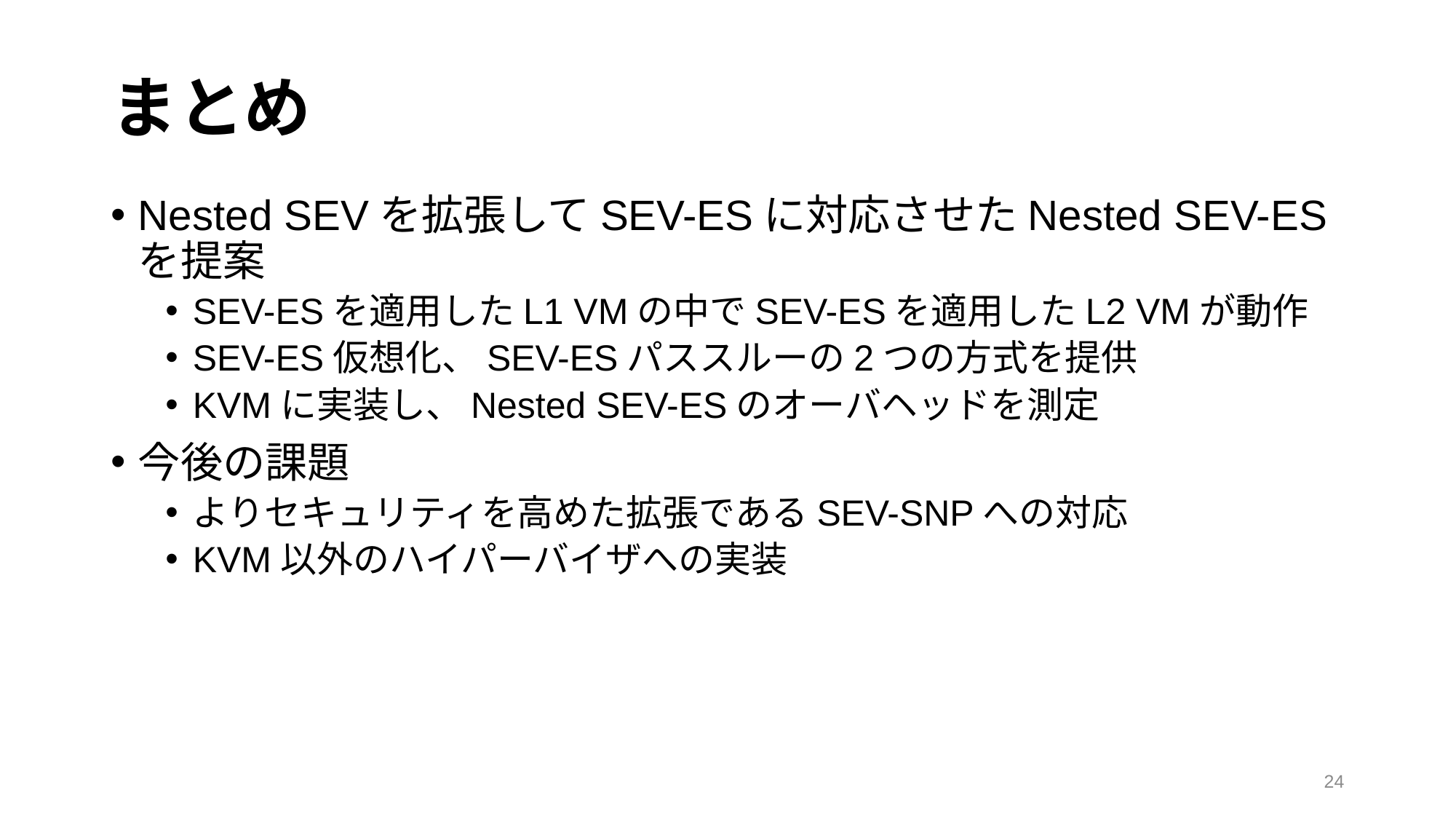

# まとめ
Nested SEVを拡張してSEV-ESに対応させたNested SEV-ESを提案
SEV-ESを適用したL1 VMの中でSEV-ESを適用したL2 VMが動作
SEV-ES仮想化、SEV-ESパススルーの2つの方式を提供
KVMに実装し、Nested SEV-ESのオーバヘッドを測定
今後の課題
よりセキュリティを高めた拡張であるSEV-SNPへの対応
KVM以外のハイパーバイザへの実装
24